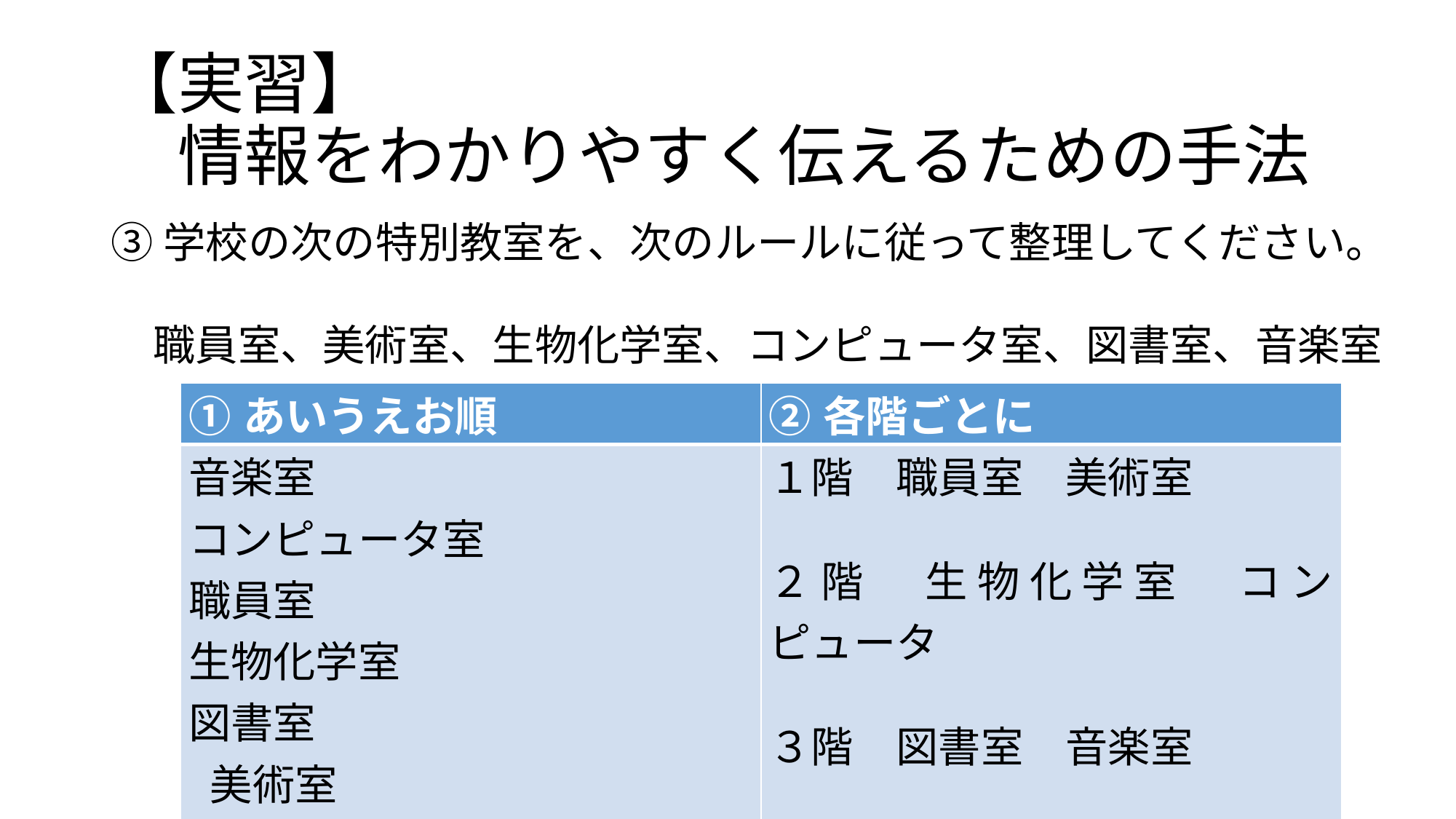

# 【実習】 　情報をわかりやすく伝えるための手法
③学校の次の特別教室を、次のルールに従って整理してください。
　職員室、美術室、生物化学室、コンピュータ室、図書室、音楽室
| ①あいうえお順 | ②各階ごとに |
| --- | --- |
| 音楽室 コンピュータ室 職員室 生物化学室 図書室   美術室 | １階　職員室　美術室 ２階　生物化学室　コンピュータ ３階　図書室　音楽室 |